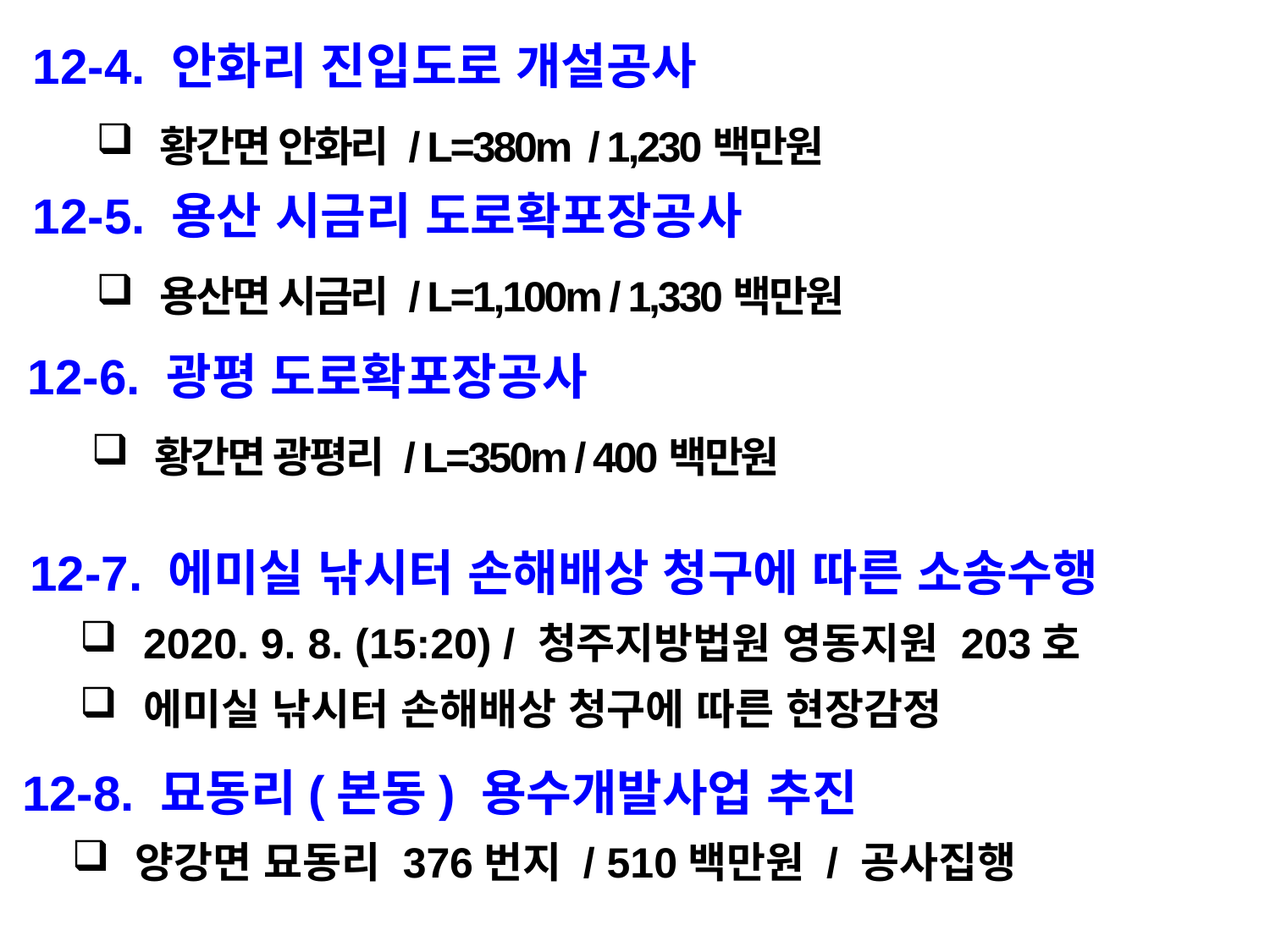

12-4. 안화리 진입도로 개설공사
황간면 안화리 / L=380m  / 1,230백만원

12-5. 용산 시금리 도로확포장공사
용산면 시금리 / L=1,100m / 1,330백만원

12-6. 광평 도로확포장공사
황간면 광평리 / L=350m / 400백만원

 12-7. 에미실 낚시터 손해배상 청구에 따른 소송수행
2020. 9. 8. (15:20) / 청주지방법원 영동지원 203호
에미실 낚시터 손해배상 청구에 따른 현장감정
 12-8. 묘동리(본동) 용수개발사업 추진
양강면 묘동리 376번지 / 510백만원 / 공사집행